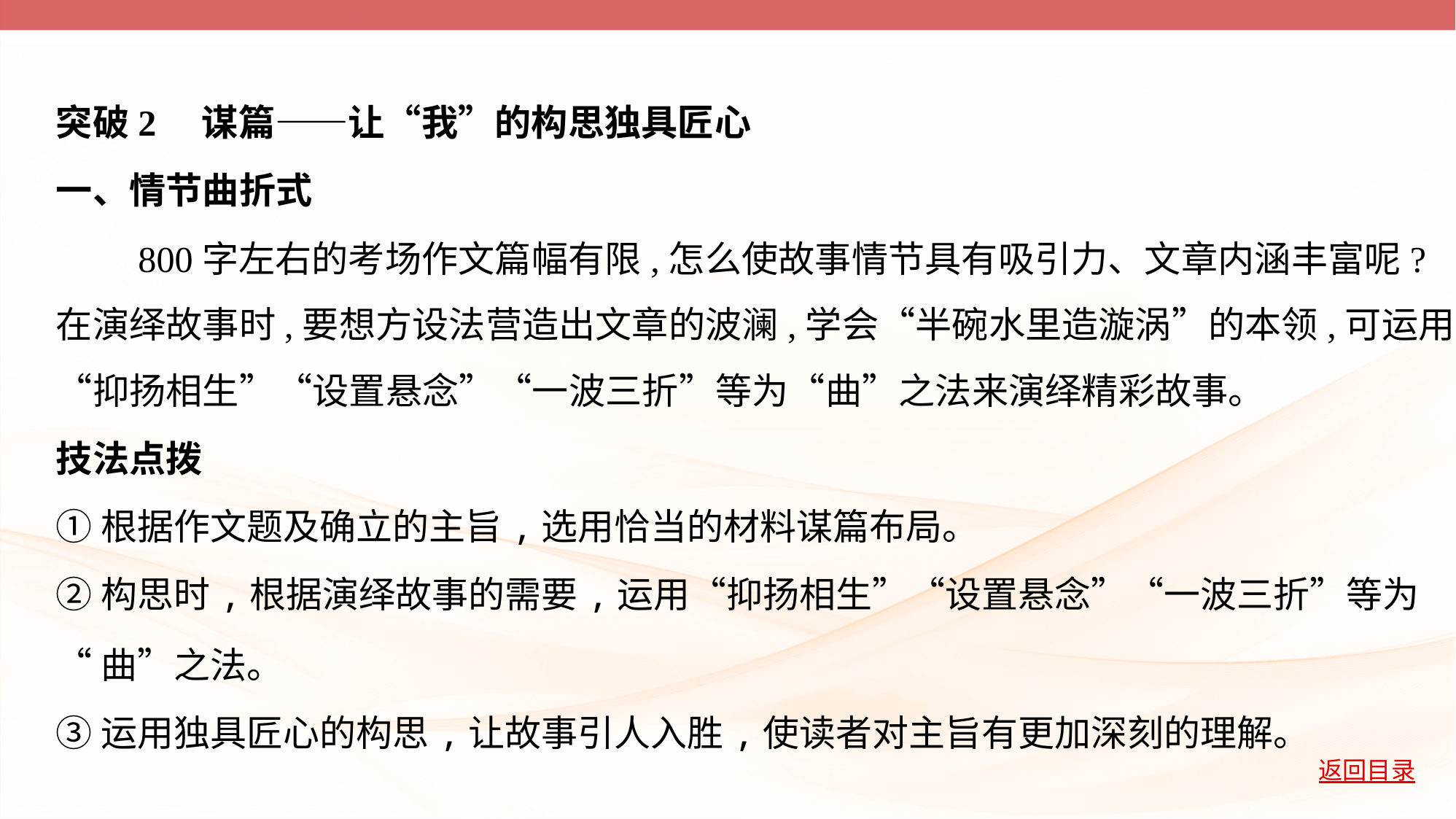

突破2　谋篇——让“我”的构思独具匠心
一、情节曲折式
　　800字左右的考场作文篇幅有限,怎么使故事情节具有吸引力、文章内涵丰富呢?
在演绎故事时,要想方设法营造出文章的波澜,学会“半碗水里造漩涡”的本领,可运用
“抑扬相生”“设置悬念”“一波三折”等为“曲”之法来演绎精彩故事。
技法点拨
①根据作文题及确立的主旨,选用恰当的材料谋篇布局。
②构思时,根据演绎故事的需要,运用“抑扬相生”“设置悬念”“一波三折”等为
“曲”之法。
③运用独具匠心的构思,让故事引人入胜,使读者对主旨有更加深刻的理解。